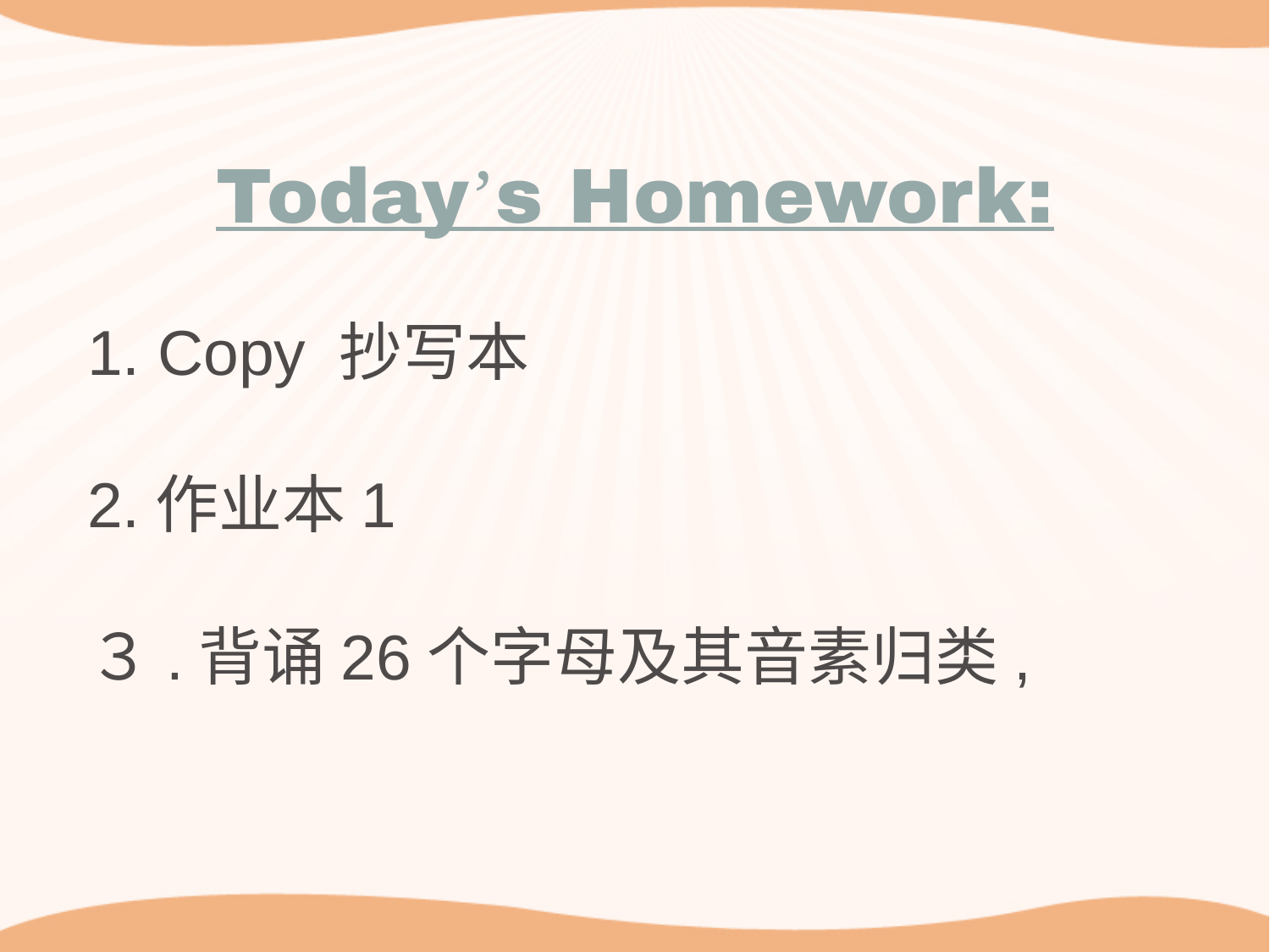

Today’s Homework:
1. Copy 抄写本

2.作业本1

３.背诵26个字母及其音素归类,